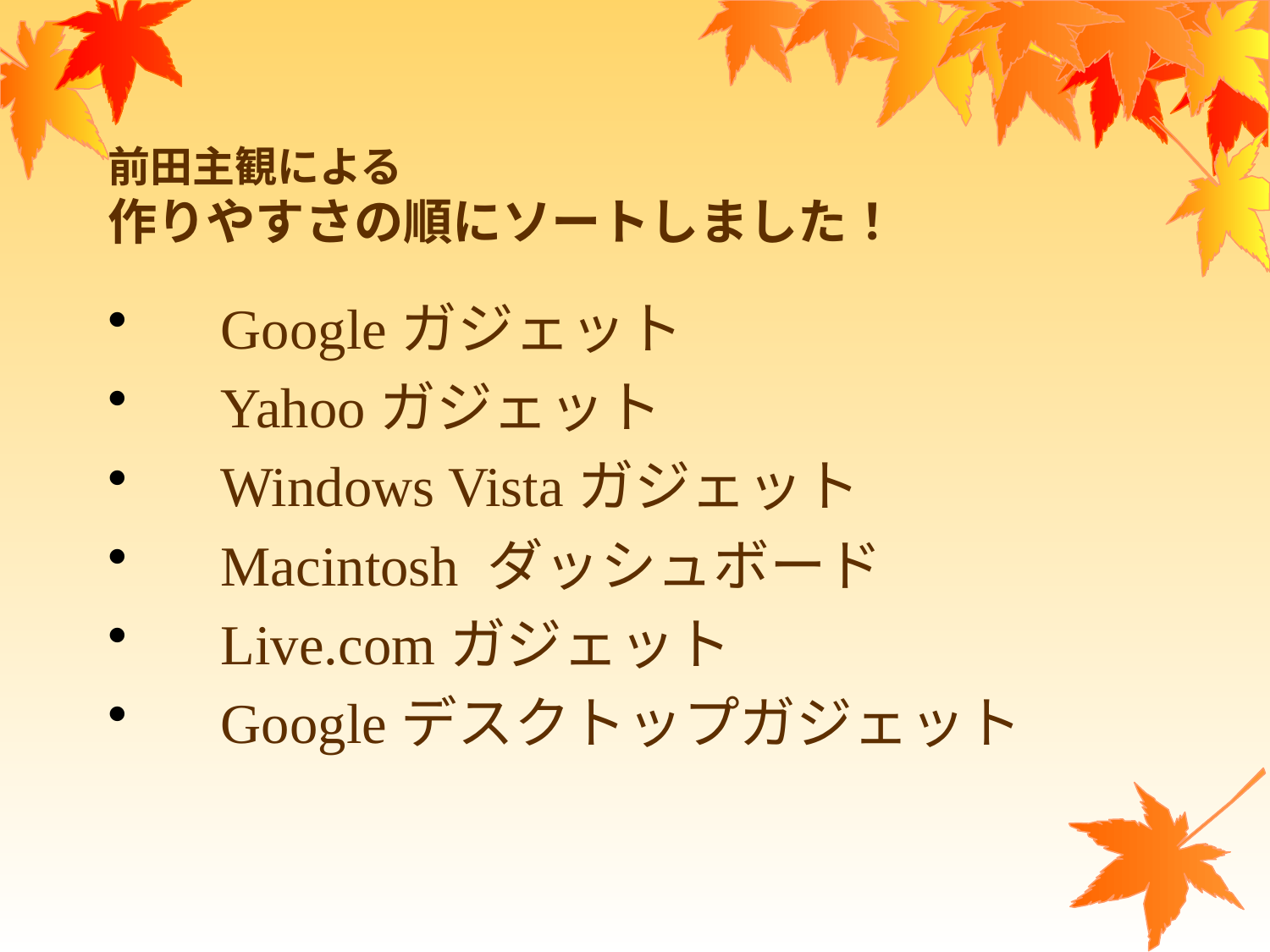

# 前田主観による 作りやすさの順にソートしました！
Googleガジェット
Yahooガジェット
Windows Vistaガジェット
Macintosh ダッシュボード
Live.comガジェット
Googleデスクトップガジェット